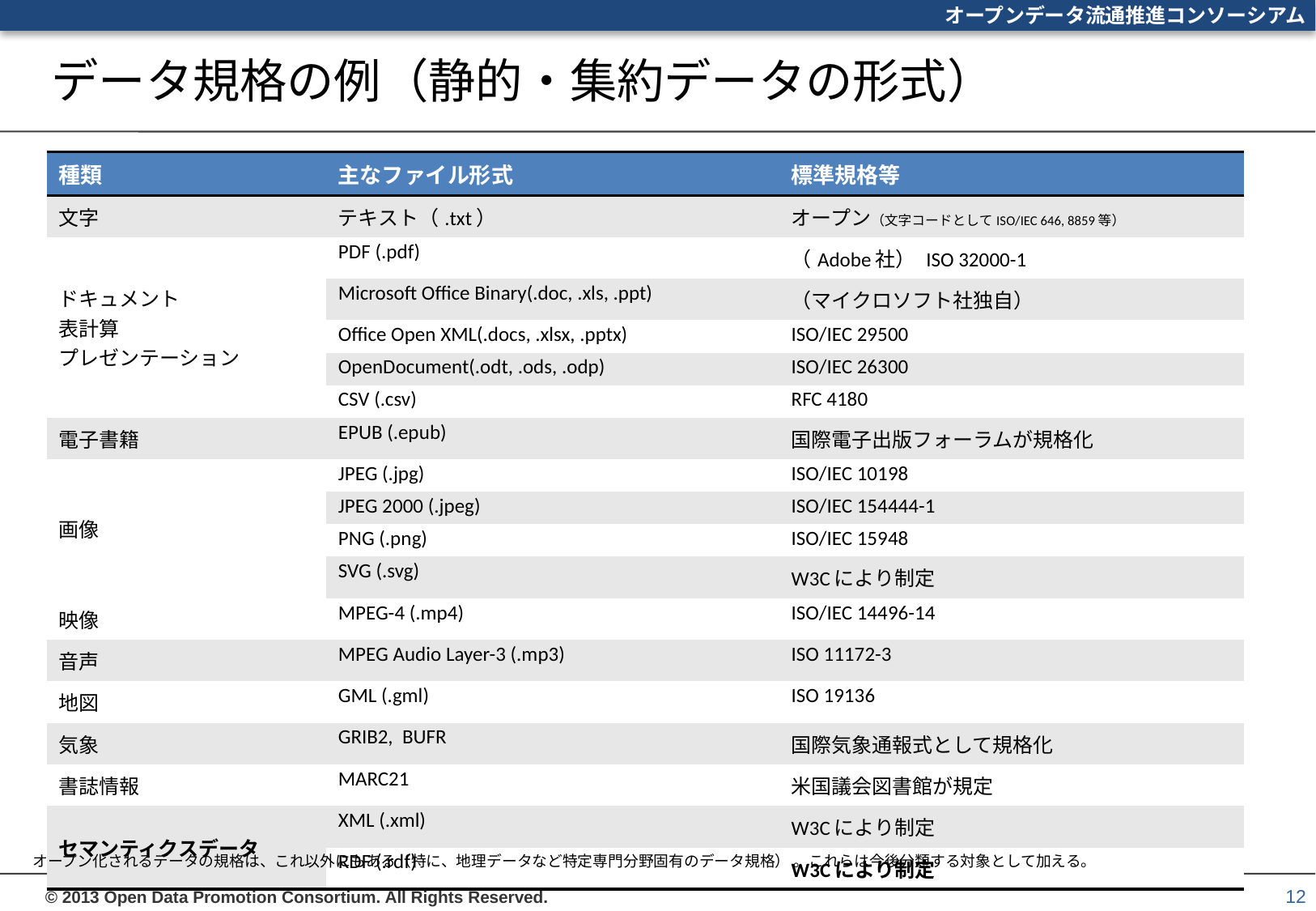

# データ規格の例（静的・集約データの形式）
| 種類 | 主なファイル形式 | 標準規格等 |
| --- | --- | --- |
| 文字 | テキスト（.txt） | オープン（文字コードとしてISO/IEC 646, 8859等） |
| ドキュメント 表計算 プレゼンテーション | PDF (.pdf) | （Adobe社） ISO 32000-1 |
|  | Microsoft Office Binary(.doc, .xls, .ppt) | （マイクロソフト社独自） |
|  | Office Open XML(.docs, .xlsx, .pptx) | ISO/IEC 29500 |
|  | OpenDocument(.odt, .ods, .odp) | ISO/IEC 26300 |
|  | CSV (.csv) | RFC 4180 |
| 電子書籍 | EPUB (.epub) | 国際電子出版フォーラムが規格化 |
| 画像 | JPEG (.jpg) | ISO/IEC 10198 |
|  | JPEG 2000 (.jpeg) | ISO/IEC 154444-1 |
|  | PNG (.png) | ISO/IEC 15948 |
|  | SVG (.svg) | W3Cにより制定 |
| 映像 | MPEG-4 (.mp4) | ISO/IEC 14496-14 |
| 音声 | MPEG Audio Layer-3 (.mp3) | ISO 11172-3 |
| 地図 | GML (.gml) | ISO 19136 |
| 気象 | GRIB2, BUFR | 国際気象通報式として規格化 |
| 書誌情報 | MARC21 | 米国議会図書館が規定 |
| セマンティクスデータ | XML (.xml) | W3Cにより制定 |
|  | RDF (.rdf) | W3Cにより制定 |
オープン化されるデータの規格は、これ以外にもある（特に、地理データなど特定専門分野固有のデータ規格） 。これらは今後分類する対象として加える。
12